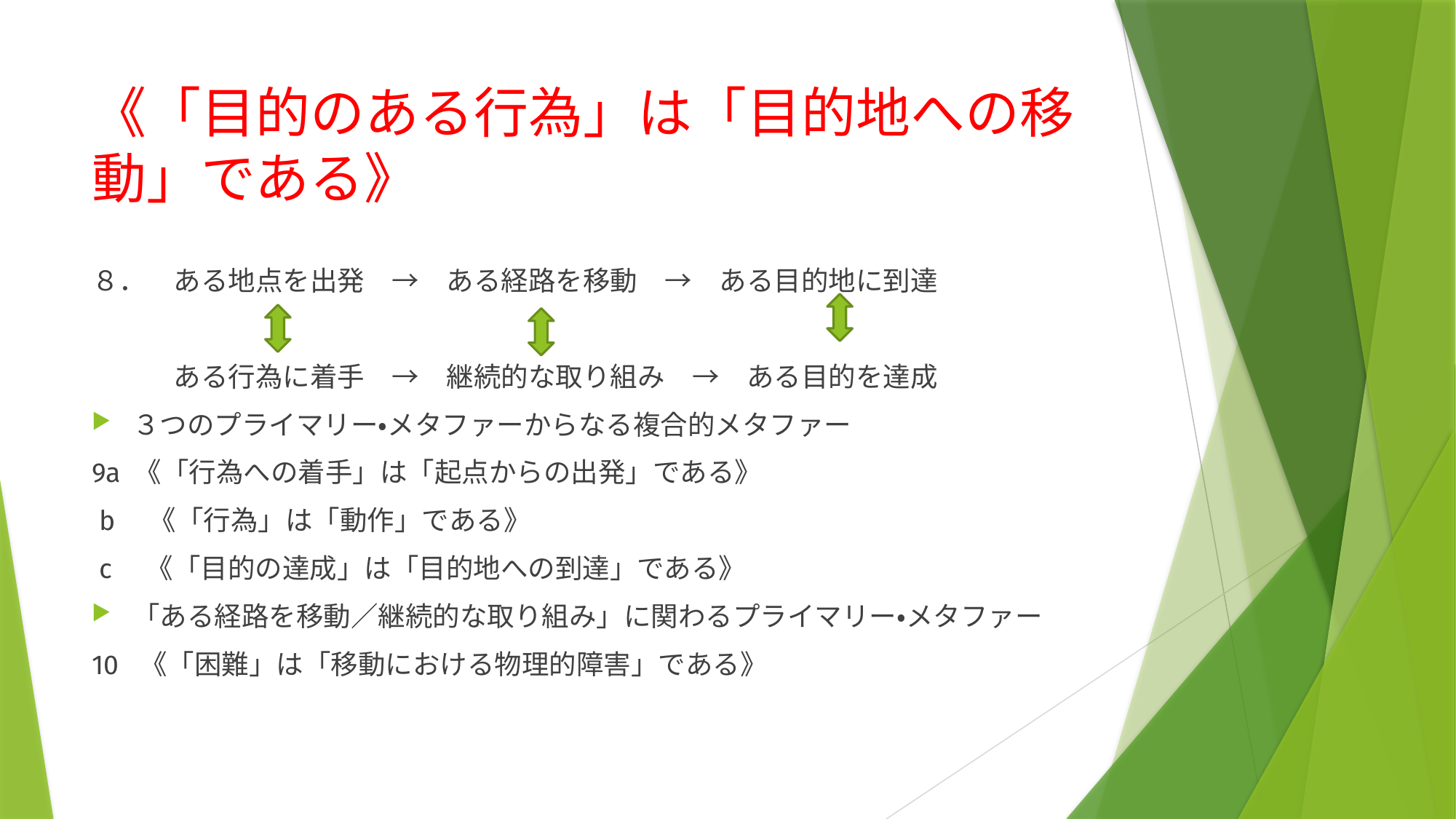

# 《「目的のある行為」は「目的地への移動」である》
８．　ある地点を出発　→　ある経路を移動　→　ある目的地に到達

　　　ある行為に着手　→　継続的な取り組み　→　ある目的を達成
３つのプライマリー・メタファーからなる複合的メタファー
9a 《「行為への着手」は「起点からの出発」である》
 b　《「行為」は「動作」である》
 c　《「目的の達成」は「目的地への到達」である》
「ある経路を移動／継続的な取り組み」に関わるプライマリー・メタファー
10  《「困難」は「移動における物理的障害」である》